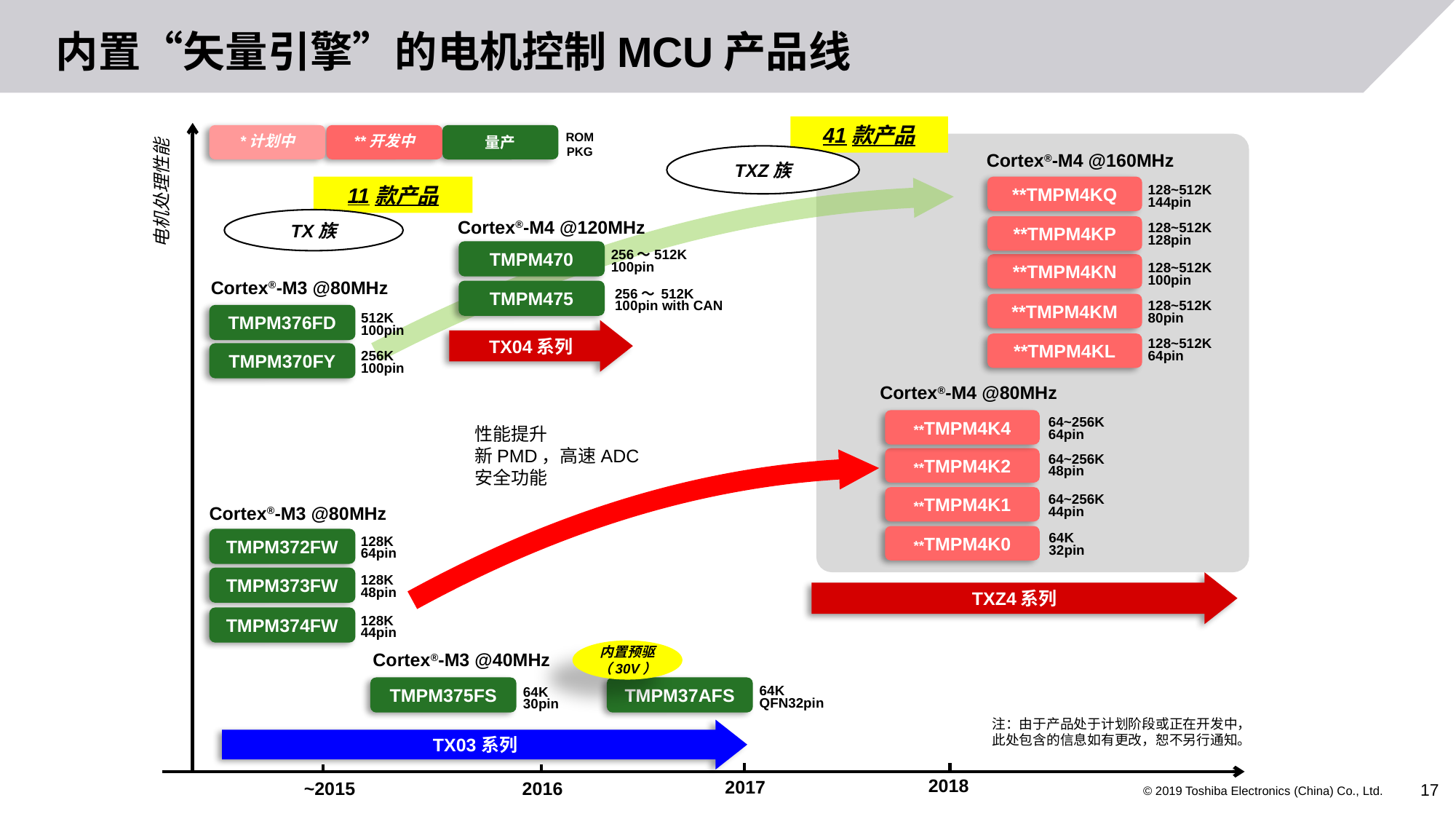

# 内置“矢量引擎”的电机控制MCU产品线
41款产品
ROM
PKG
*计划中
**开发中
量产

Cortex®-M4 @160MHz
TXZ族
电机处理性能
11款产品
**TMPM4KQ
128~512K
144pin

TX族
Cortex®-M4 @120MHz
**TMPM4KP
128~512K
128pin
TMPM470
256～512K
100pin
**TMPM4KN
128~512K
100pin
Cortex®-M3 @80MHz
TMPM475
256～ 512K
100pin with CAN
**TMPM4KM
128~512K
80pin
TMPM376FD
512K
100pin
TX04系列
**TMPM4KL
128~512K
64pin
TMPM370FY
256K
100pin
Cortex®-M4 @80MHz
**TMPM4K4
64~256K
64pin
性能提升
新PMD，高速ADC
安全功能
**TMPM4K2
64~256K
48pin

**TMPM4K1
64~256K
44pin
Cortex®-M3 @80MHz
**TMPM4K0
64K
32pin
TMPM372FW
128K
64pin
TMPM373FW
128K
48pin
TXZ4系列
TMPM374FW
128K
44pin
内置预驱
（30V）
Cortex®-M3 @40MHz
TMPM375FS
TMPM37AFS
64K
QFN32pin
64K
30pin
注：由于产品处于计划阶段或正在开发中，此处包含的信息如有更改，恕不另行通知。
TX03系列
2018
2017
~2015
2016